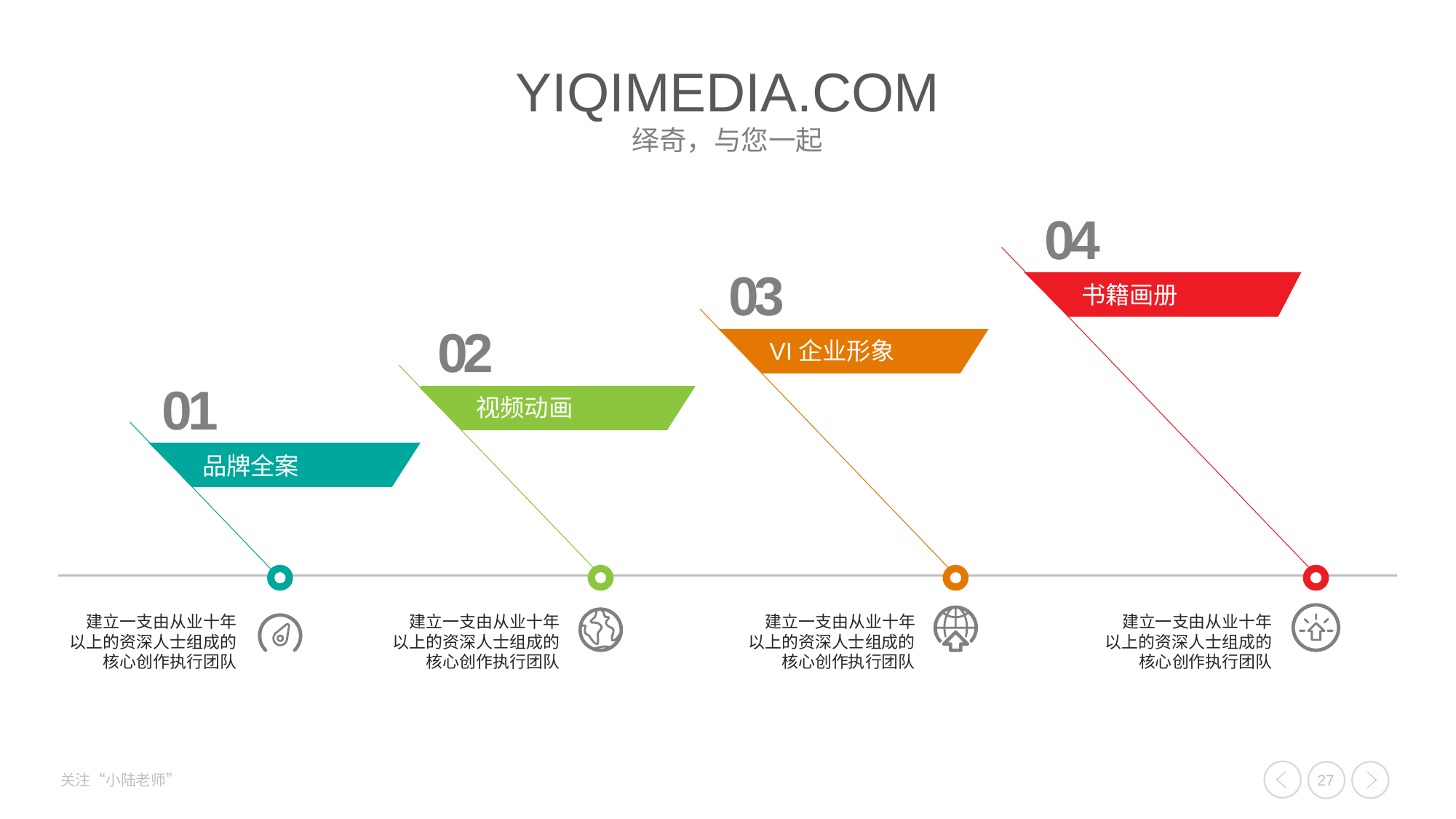

04
03
02

书籍画册
01

VI企业形象

视频动画

品牌全案

建立一支由从业十年
以上的资深人士组成的
核心创作执行团队
建立一支由从业十年
以上的资深人士组成的核心创作执行团队
建立一支由从业十年
以上的资深人士组成的
核心创作执行团队
建立一支由从业十年
以上的资深人士组成的核心创作执行团队